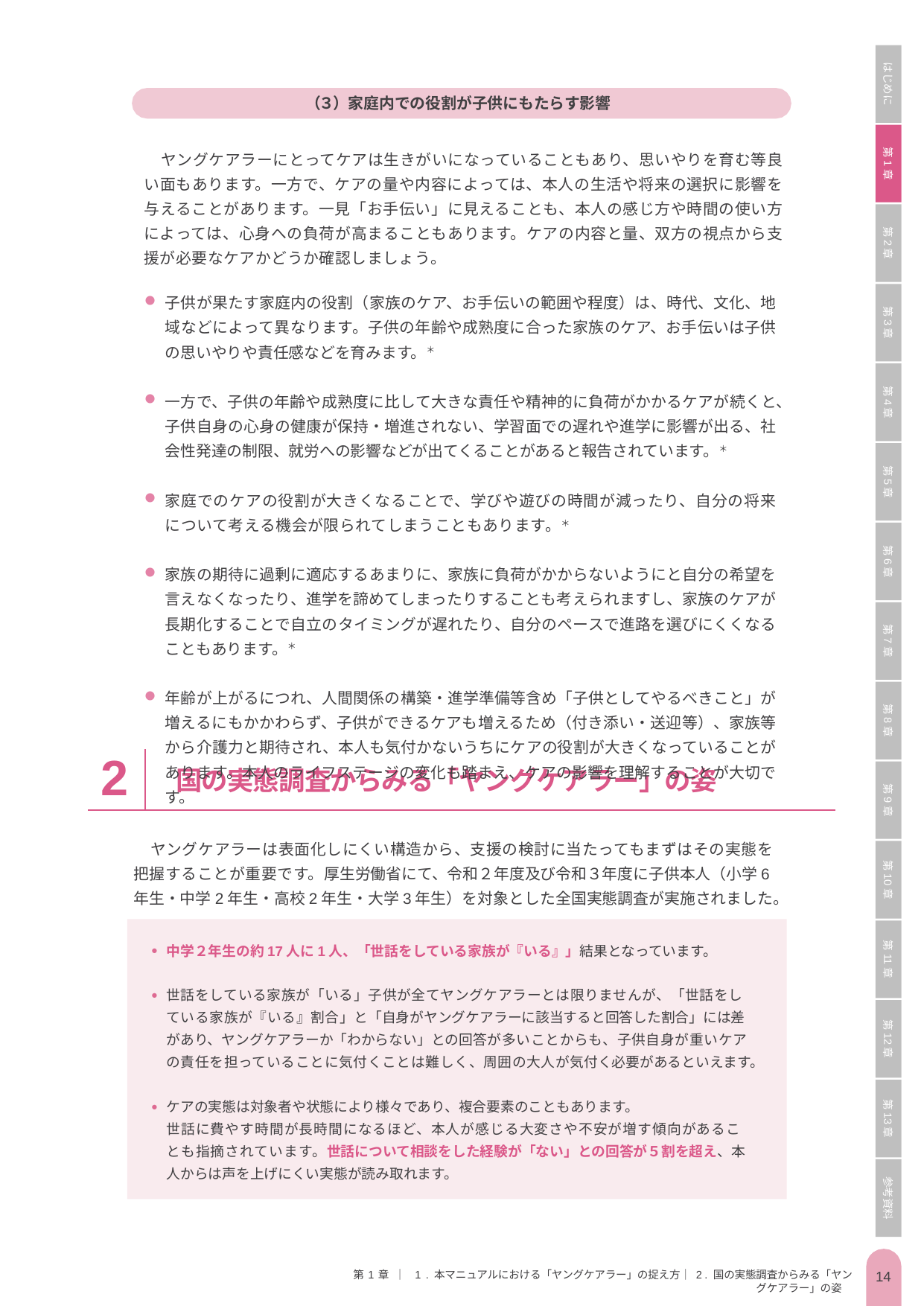

はじめに
第1章
第2章
第3章
第4章
第5章
第6章
第7章
第8章
第9章
第10章
第11章
第12章
第13章
参考資料

（３）家庭内での役割が子供にもたらす影響
ヤングケアラーにとってケアは生きがいになっていることもあり、思いやりを育む等良い面もあります。一方で、ケアの量や内容によっては、本人の生活や将来の選択に影響を与えることがあります。一見「お手伝い」に見えることも、本人の感じ方や時間の使い方によっては、心身への負荷が高まることもあります。ケアの内容と量、双方の視点から支援が必要なケアかどうか確認しましょう。

子供が果たす家庭内の役割（家族のケア、お手伝いの範囲や程度）は、時代、文化、地域などによって異なります。子供の年齢や成熟度に合った家族のケア、お手伝いは子供の思いやりや責任感などを育みます。＊

一方で、子供の年齢や成熟度に比して大きな責任や精神的に負荷がかかるケアが続くと、子供自身の心身の健康が保持・増進されない、学習面での遅れや進学に影響が出る、社会性発達の制限、就労への影響などが出てくることがあると報告されています。＊

家庭でのケアの役割が大きくなることで、学びや遊びの時間が減ったり、自分の将来について考える機会が限られてしまうこともあります。＊

家族の期待に過剰に適応するあまりに、家族に負荷がかからないようにと自分の希望を言えなくなったり、進学を諦めてしまったりすることも考えられますし、家族のケアが長期化することで自立のタイミングが遅れたり、自分のペースで進路を選びにくくなることもあります。＊

年齢が上がるにつれ、人間関係の構築・進学準備等含め「子供としてやるべきこと」が増えるにもかかわらず、子供ができるケアも増えるため（付き添い・送迎等）、家族等から介護力と期待され、本人も気付かないうちにケアの役割が大きくなっていることがあります。本人のライフステージの変化も踏まえ、ケアの影響を理解することが大切です。
2

国の実態調査からみる「ヤングケアラー」の姿
ヤングケアラーは表面化しにくい構造から、支援の検討に当たってもまずはその実態を把握することが重要です。厚生労働省にて、令和２年度及び令和３年度に子供本人（小学6年生・中学2年生・高校2年生・大学3年生）を対象とした全国実態調査が実施されました。
中学２年生の約17人に1人、「世話をしている家族が『いる』」結果となっています。

世話をしている家族が「いる」子供が全てヤングケアラーとは限りませんが、「世話をしている家族が『いる』割合」と「自身がヤングケアラーに該当すると回答した割合」には差があり、ヤングケアラーか「わからない」との回答が多いことからも、子供自身が重いケアの責任を担っていることに気付くことは難しく、周囲の大人が気付く必要があるといえます。

ケアの実態は対象者や状態により様々であり、複合要素のこともあります。
世話に費やす時間が長時間になるほど、本人が感じる大変さや不安が増す傾向があることも指摘されています。世話について相談をした経験が「ない」との回答が５割を超え、本人からは声を上げにくい実態が読み取れます。

第1章 ｜ 1. 本マニュアルにおける「ヤングケアラー」の捉え方｜ 2 . 国の実態調査からみる「ヤングケアラー」の姿
14